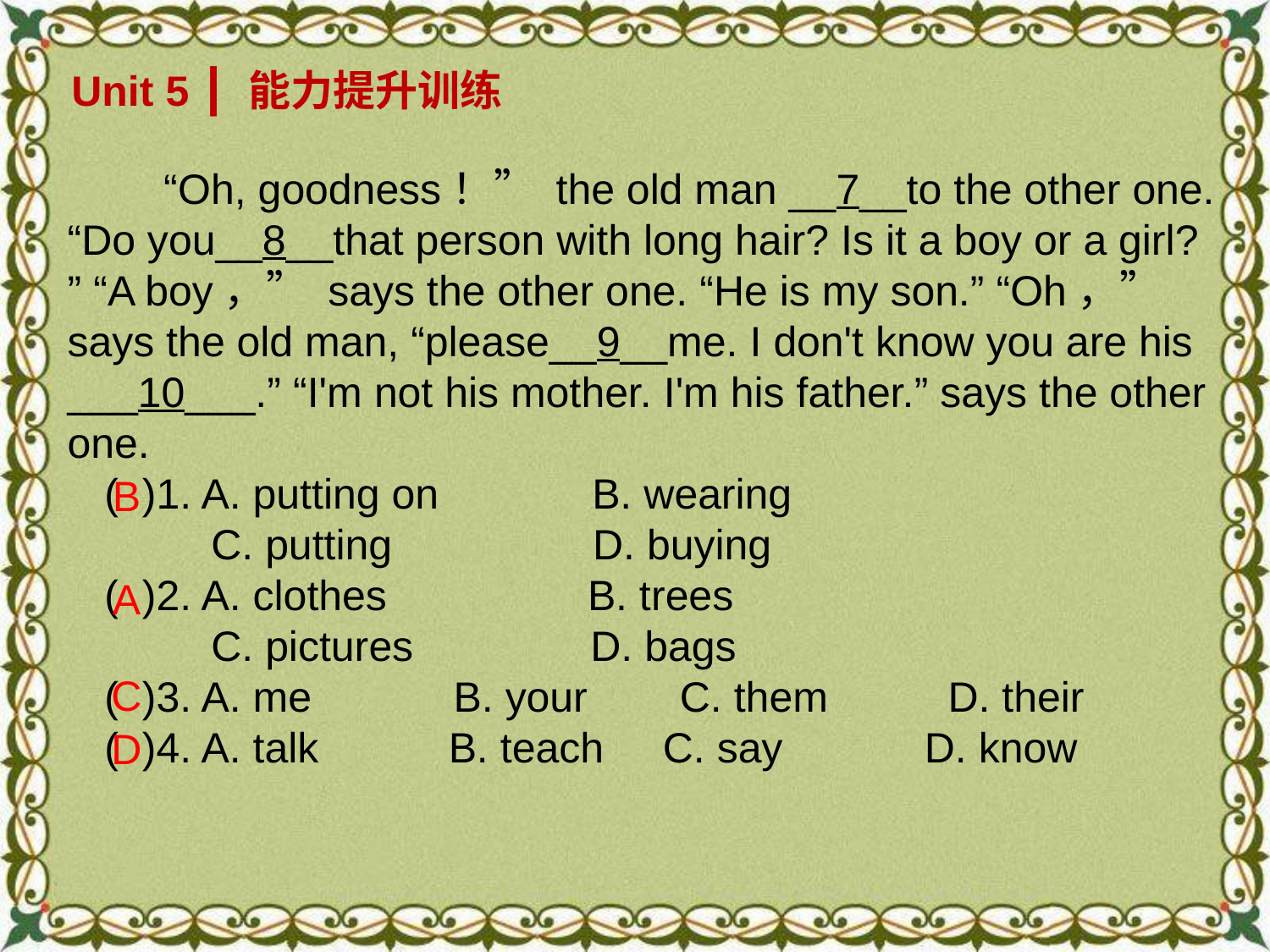

Unit 5 ┃ 能力提升训练
     “Oh, goodness！” the old man __7__to the other one. “Do you__8__that person with long hair? Is it a boy or a girl? ” “A boy，” says the other one. “He is my son.” “Oh，” says the old man, “please__9__me. I don't know you are his ___10___.” “I'm not his mother. I'm his father.” says the other one.
(  )1. A. putting on             B. wearing
         C. putting                 D. buying
(  )2. A. clothes                 B. trees
         C. pictures               D. bags
(  )3. A. me            B. your　   C. them　      D. their
(  )4. A. talk           B. teach     C. say            D. know

 B
 A
 C
 D